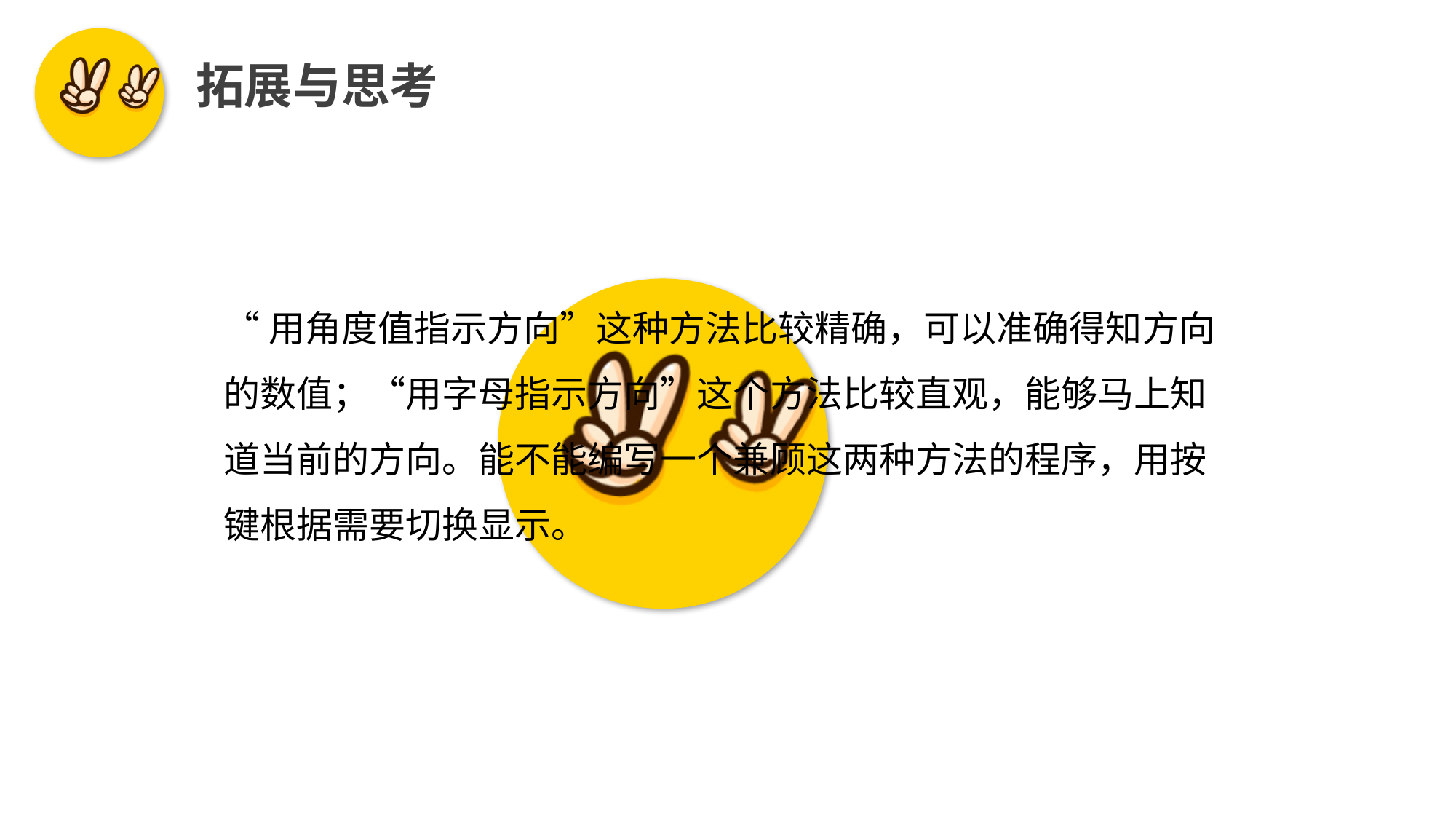

拓展与思考
“用角度值指示方向”这种方法比较精确，可以准确得知方向的数值；“用字母指示方向”这个方法比较直观，能够马上知道当前的方向。能不能编写一个兼顾这两种方法的程序，用按键根据需要切换显示。